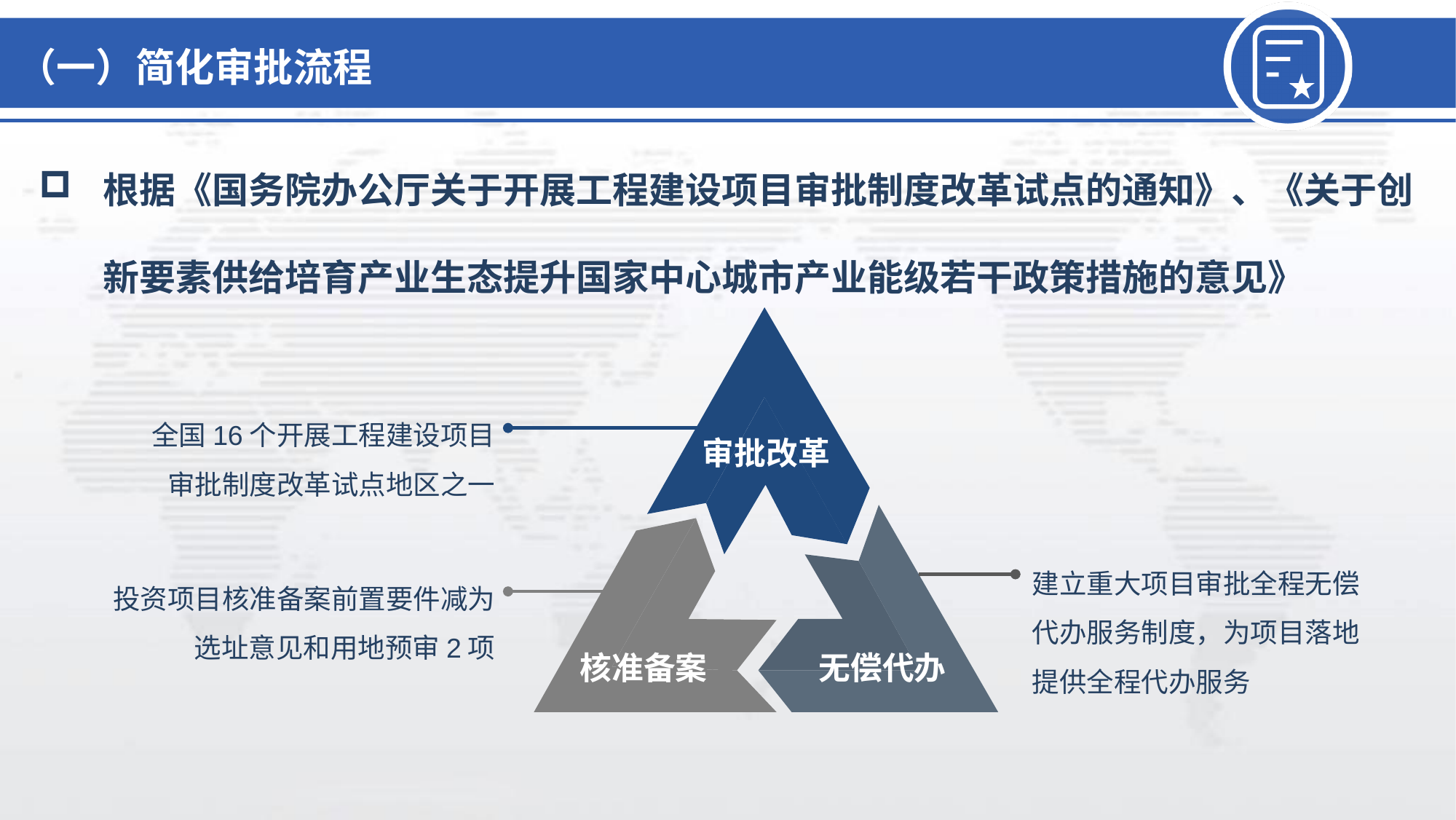

（一）简化审批流程
根据《国务院办公厅关于开展工程建设项目审批制度改革试点的通知》、《关于创新要素供给培育产业生态提升国家中心城市产业能级若干政策措施的意见》

全国16个开展工程建设项目审批制度改革试点地区之一
审批改革
建立重大项目审批全程无偿代办服务制度，为项目落地提供全程代办服务
投资项目核准备案前置要件减为选址意见和用地预审2项
核准备案
无偿代办